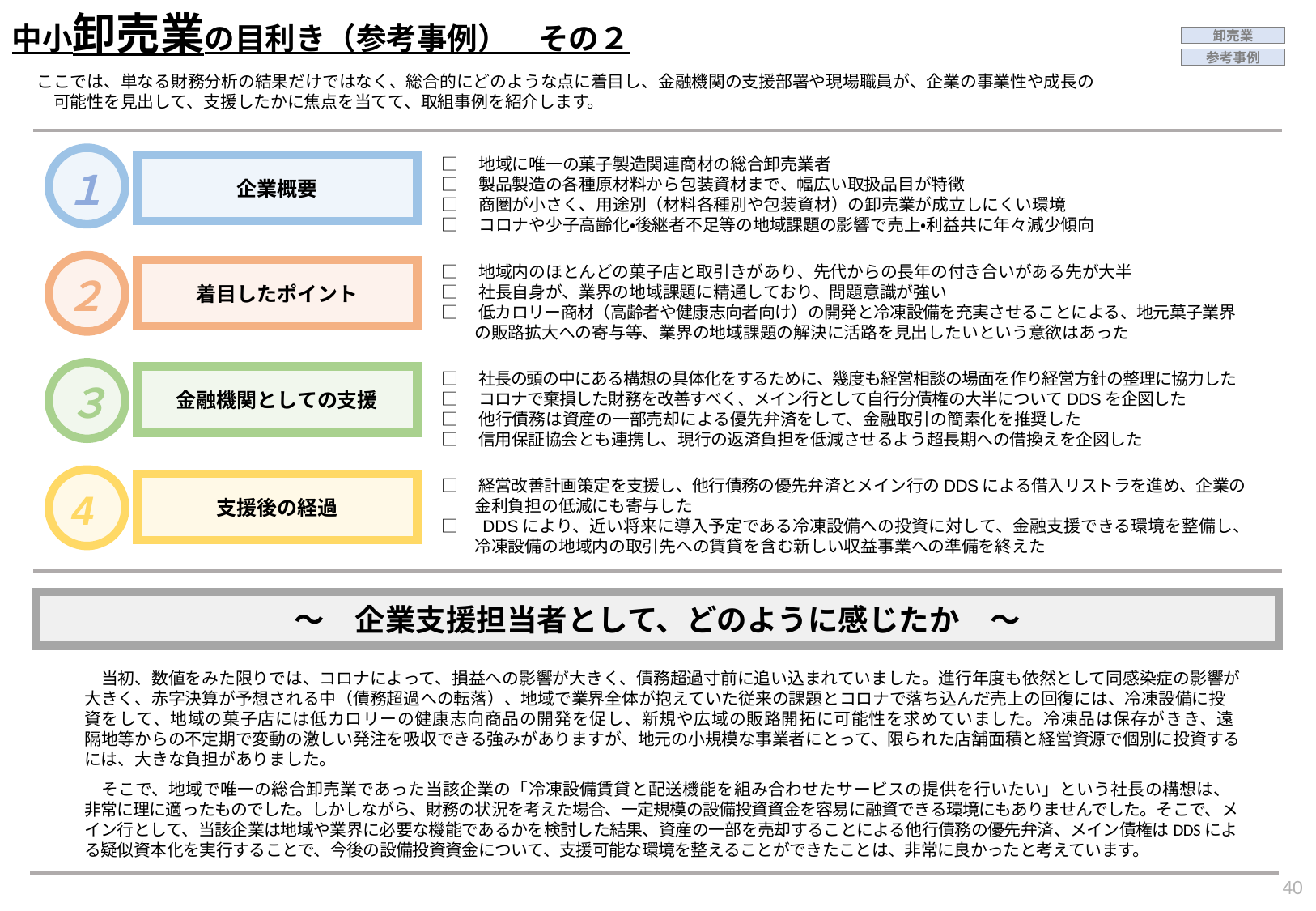

中小卸売業の目利き（参考事例）　その２
卸売業
参考事例
ここでは、単なる財務分析の結果だけではなく、総合的にどのような点に着目し、金融機関の支援部署や現場職員が、企業の事業性や成長の　　可能性を見出して、支援したかに焦点を当てて、取組事例を紹介します。

１
企業概要
□　地域に唯一の菓子製造関連商材の総合卸売業者
□　製品製造の各種原材料から包装資材まで、幅広い取扱品目が特徴
□　商圏が小さく、用途別（材料各種別や包装資材）の卸売業が成立しにくい環境
□　コロナや少子高齢化・後継者不足等の地域課題の影響で売上・利益共に年々減少傾向

着目したポイント
２
□　地域内のほとんどの菓子店と取引きがあり、先代からの長年の付き合いがある先が大半
□　社長自身が、業界の地域課題に精通しており、問題意識が強い
□　低カロリー商材（高齢者や健康志向者向け）の開発と冷凍設備を充実させることによる、地元菓子業界
　　の販路拡大への寄与等、業界の地域課題の解決に活路を見出したいという意欲はあった

□　社長の頭の中にある構想の具体化をするために、幾度も経営相談の場面を作り経営方針の整理に協力した
□　コロナで棄損した財務を改善すべく、メイン行として自行分債権の大半についてDDSを企図した
□　他行債務は資産の一部売却による優先弁済をして、金融取引の簡素化を推奨した
□　信用保証協会とも連携し、現行の返済負担を低減させるよう超長期への借換えを企図した
金融機関としての支援
３

□　経営改善計画策定を支援し、他行債務の優先弁済とメイン行のDDSによる借入リストラを進め、企業の
　　金利負担の低減にも寄与した
□　DDSにより、近い将来に導入予定である冷凍設備への投資に対して、金融支援できる環境を整備し、
　　冷凍設備の地域内の取引先への賃貸を含む新しい収益事業への準備を終えた
支援後の経過
4
～　企業支援担当者として、どのように感じたか　～
　当初、数値をみた限りでは、コロナによって、損益への影響が大きく、債務超過寸前に追い込まれていました。進行年度も依然として同感染症の影響が大きく、赤字決算が予想される中（債務超過への転落）、地域で業界全体が抱えていた従来の課題とコロナで落ち込んだ売上の回復には、冷凍設備に投資をして、地域の菓子店には低カロリーの健康志向商品の開発を促し、新規や広域の販路開拓に可能性を求めていました。冷凍品は保存がきき、遠隔地等からの不定期で変動の激しい発注を吸収できる強みがありますが、地元の小規模な事業者にとって、限られた店舗面積と経営資源で個別に投資するには、大きな負担がありました。
　そこで、地域で唯一の総合卸売業であった当該企業の「冷凍設備賃貸と配送機能を組み合わせたサービスの提供を行いたい」という社長の構想は、非常に理に適ったものでした。しかしながら、財務の状況を考えた場合、一定規模の設備投資資金を容易に融資できる環境にもありませんでした。そこで、メイン行として、当該企業は地域や業界に必要な機能であるかを検討した結果、資産の一部を売却することによる他行債務の優先弁済、メイン債権はDDSによる疑似資本化を実行することで、今後の設備投資資金について、支援可能な環境を整えることができたことは、非常に良かったと考えています。
40